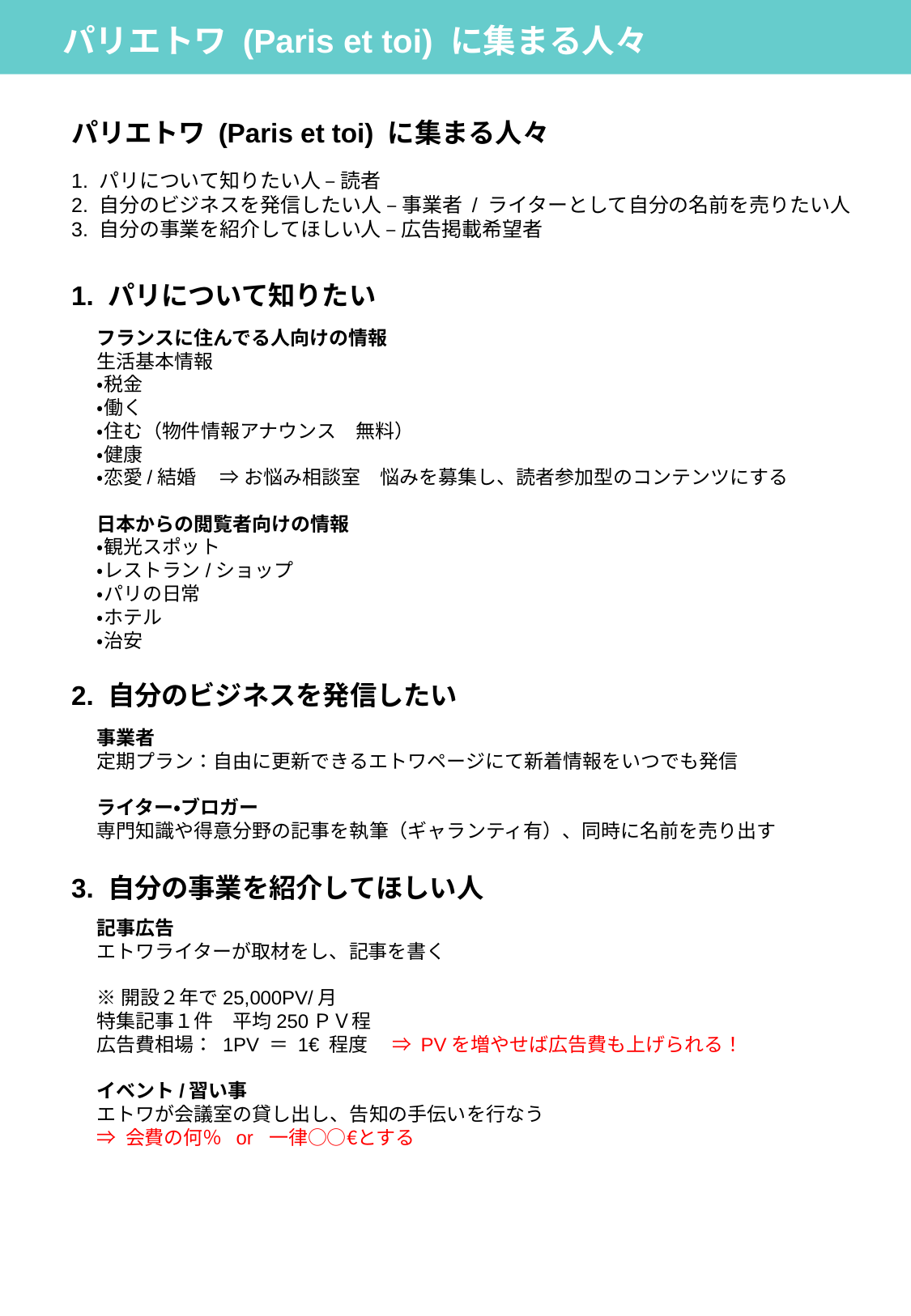

パリエトワ (Paris et toi) に集まる人々
パリエトワ (Paris et toi) に集まる人々
1. パリについて知りたい人 – 読者
2. 自分のビジネスを発信したい人 – 事業者 / ライターとして自分の名前を売りたい人
3. 自分の事業を紹介してほしい人 – 広告掲載希望者
1. パリについて知りたい
フランスに住んでる人向けの情報
生活基本情報
・税金
・働く
・住む（物件情報アナウンス　無料）
・健康
・恋愛/結婚　 ⇒ お悩み相談室　悩みを募集し、読者参加型のコンテンツにする

日本からの閲覧者向けの情報
・観光スポット
・レストラン/ショップ
・パリの日常
・ホテル
・治安
2. 自分のビジネスを発信したい
事業者
定期プラン：自由に更新できるエトワページにて新着情報をいつでも発信

ライター・ブロガー
専門知識や得意分野の記事を執筆（ギャランティ有）、同時に名前を売り出す
3. 自分の事業を紹介してほしい人
記事広告
エトワライターが取材をし、記事を書く

※開設２年で25,000PV/月
特集記事１件　平均250ＰＶ程
広告費相場： 1PV ＝ 1€ 程度　 ⇒ PVを増やせば広告費も上げられる！

イベント/習い事
エトワが会議室の貸し出し、告知の手伝いを行なう
⇒ 会費の何％  or  一律○○€とする